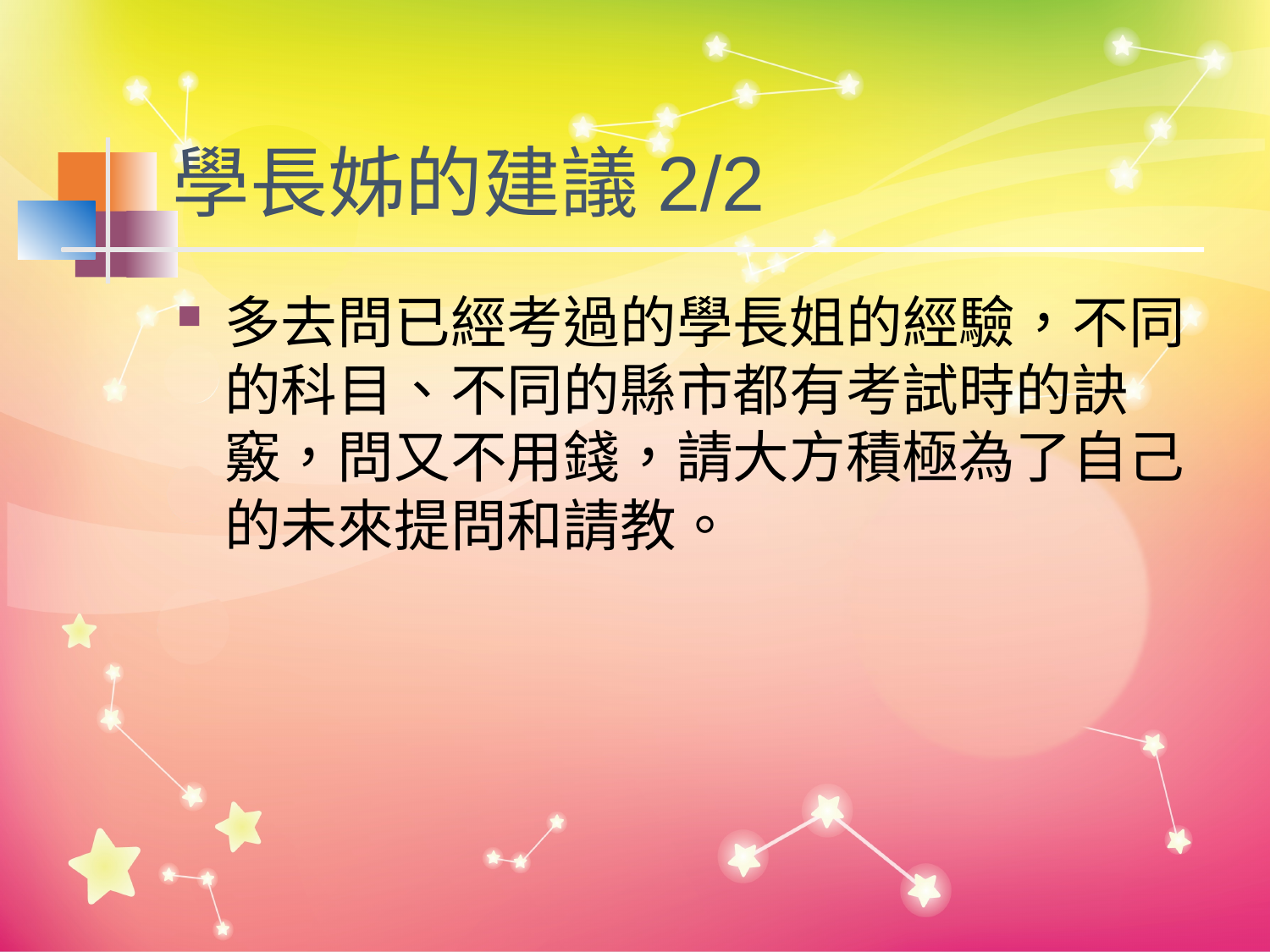

# 學長姊的建議2/2
多去問已經考過的學長姐的經驗，不同的科目、不同的縣市都有考試時的訣竅，問又不用錢，請大方積極為了自己的未來提問和請教。